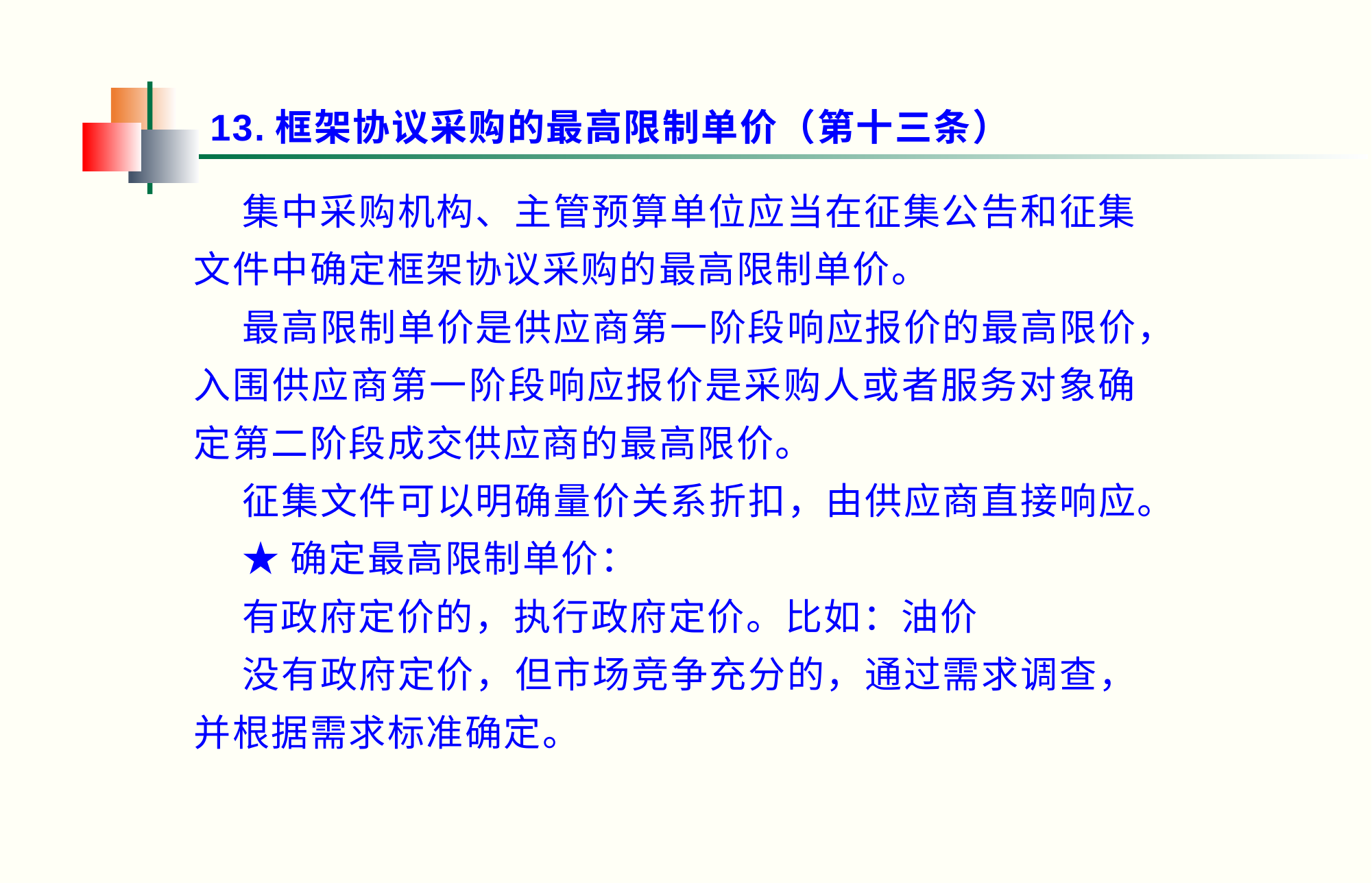

13.框架协议采购的最高限制单价（第十三条）
集中采购机构、主管预算单位应当在征集公告和征集文件中确定框架协议采购的最高限制单价。
最高限制单价是供应商第一阶段响应报价的最高限价，入围供应商第一阶段响应报价是采购人或者服务对象确定第二阶段成交供应商的最高限价。
征集文件可以明确量价关系折扣，由供应商直接响应。
★确定最高限制单价：
有政府定价的，执行政府定价。比如：油价
没有政府定价，但市场竞争充分的，通过需求调查，并根据需求标准确定。